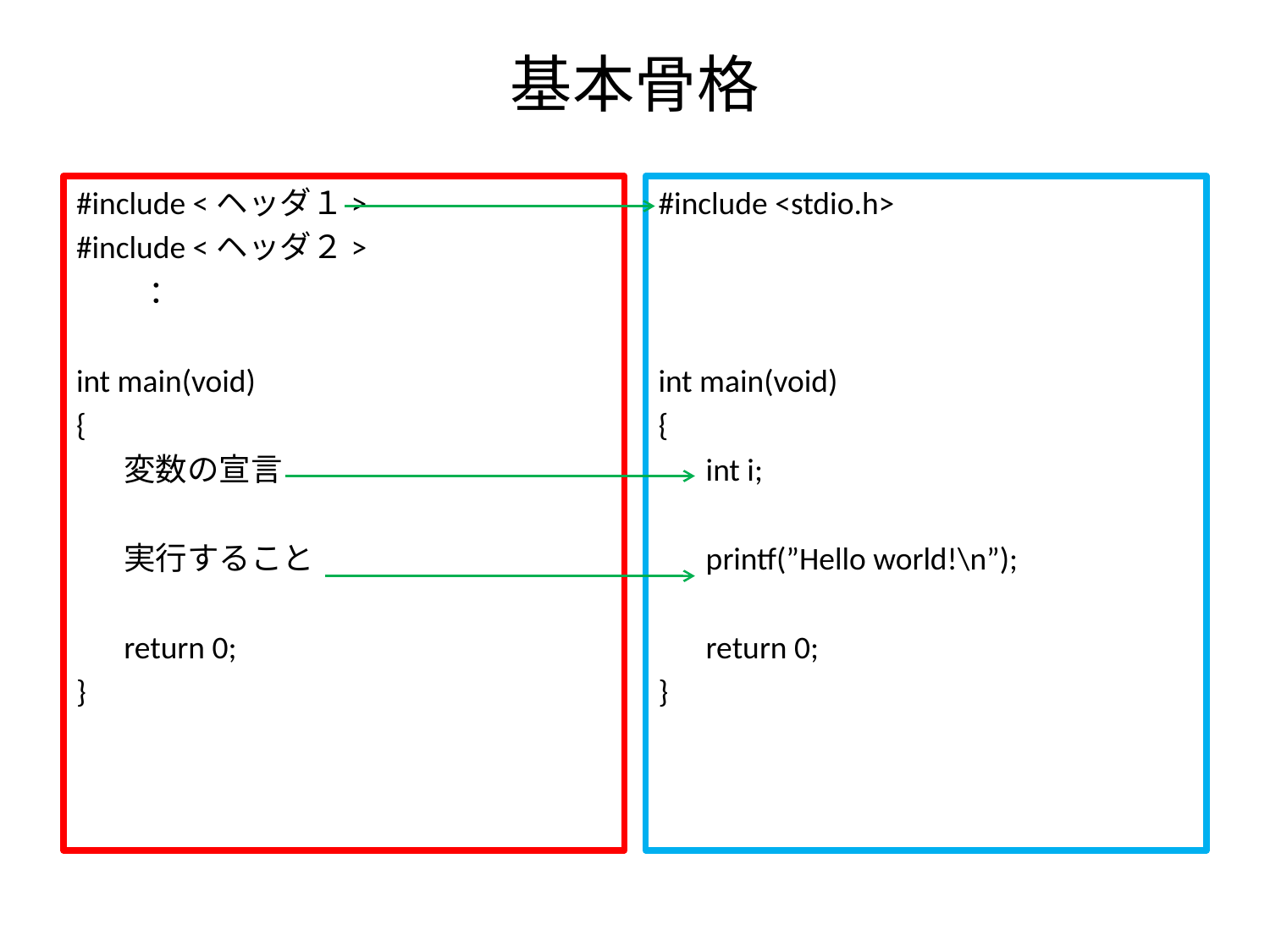

# 基本骨格
#include <ヘッダ１>
#include <ヘッダ２>
         ：

int main(void)
{
	変数の宣言

	実行すること

	return 0;
}
#include <stdio.h>

int main(void)
{
	int i;

	printf(”Hello world!\n”);

	return 0;
}